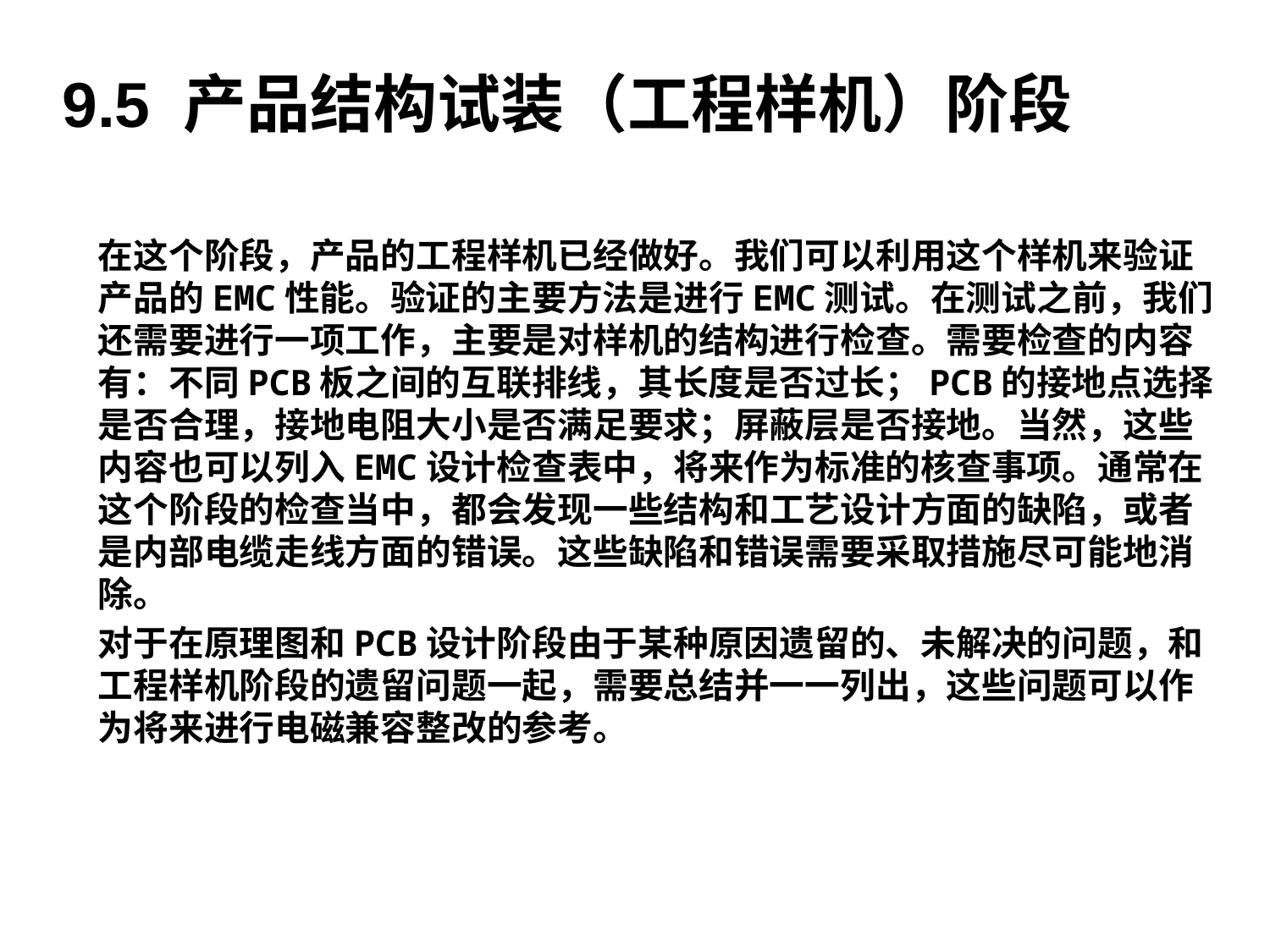

# 9.5 产品结构试装（工程样机）阶段
在这个阶段，产品的工程样机已经做好。我们可以利用这个样机来验证产品的EMC性能。验证的主要方法是进行EMC测试。在测试之前，我们还需要进行一项工作，主要是对样机的结构进行检查。需要检查的内容有：不同PCB板之间的互联排线，其长度是否过长；PCB的接地点选择是否合理，接地电阻大小是否满足要求；屏蔽层是否接地。当然，这些内容也可以列入EMC设计检查表中，将来作为标准的核查事项。通常在这个阶段的检查当中，都会发现一些结构和工艺设计方面的缺陷，或者是内部电缆走线方面的错误。这些缺陷和错误需要采取措施尽可能地消除。
对于在原理图和PCB设计阶段由于某种原因遗留的、未解决的问题，和工程样机阶段的遗留问题一起，需要总结并一一列出，这些问题可以作为将来进行电磁兼容整改的参考。
39